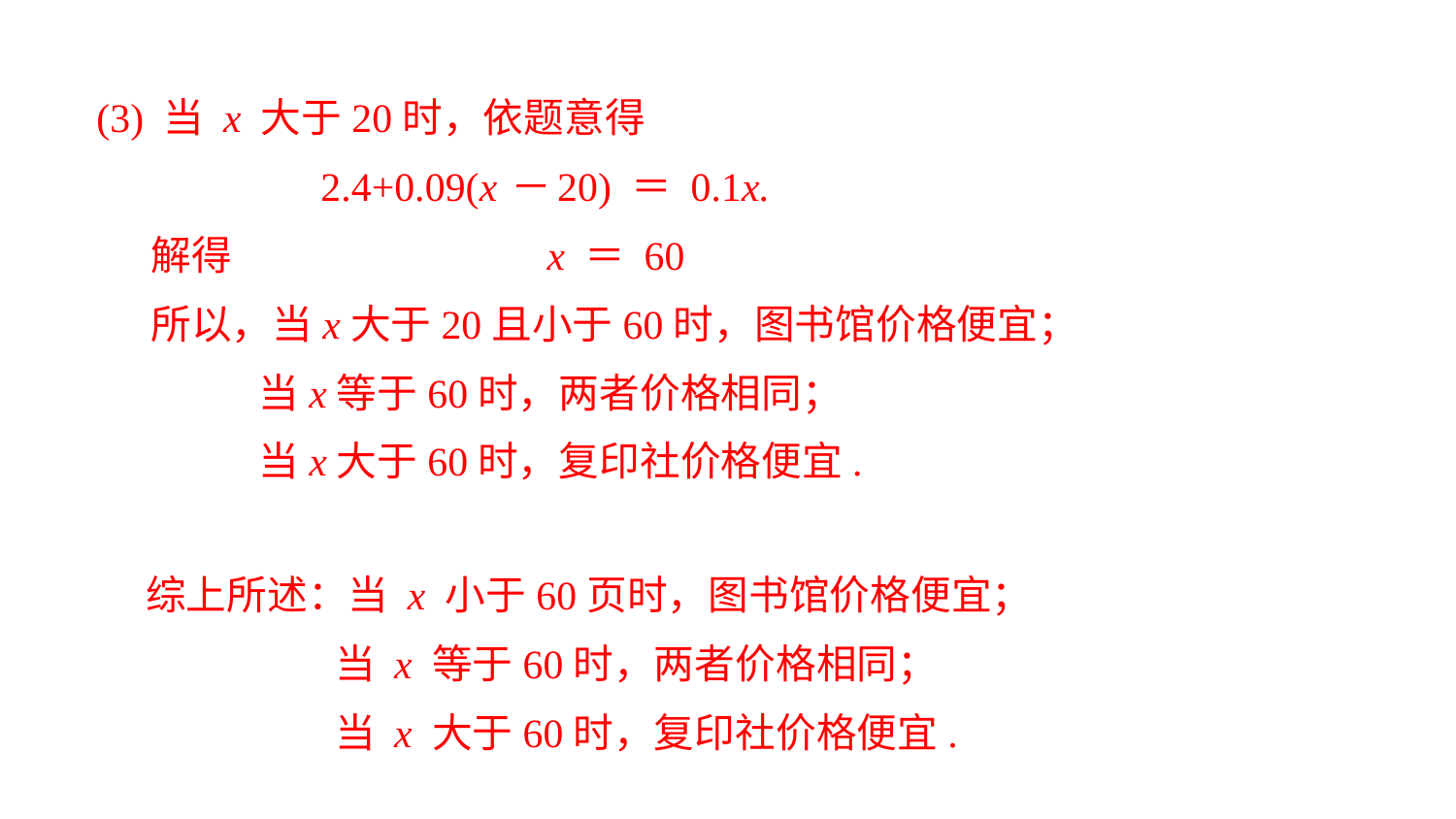

(3) 当 x 大于20时，依题意得
                      2.4+0.09(x－20) ＝ 0.1x.
     解得                                  x ＝ 60
     所以，当x大于20且小于60时，图书馆价格便宜；
                 当x等于60时，两者价格相同；
                 当x大于60时，复印社价格便宜.
综上所述：当 x 小于60页时，图书馆价格便宜；
                    当 x 等于60时，两者价格相同；
                    当 x 大于60时，复印社价格便宜.